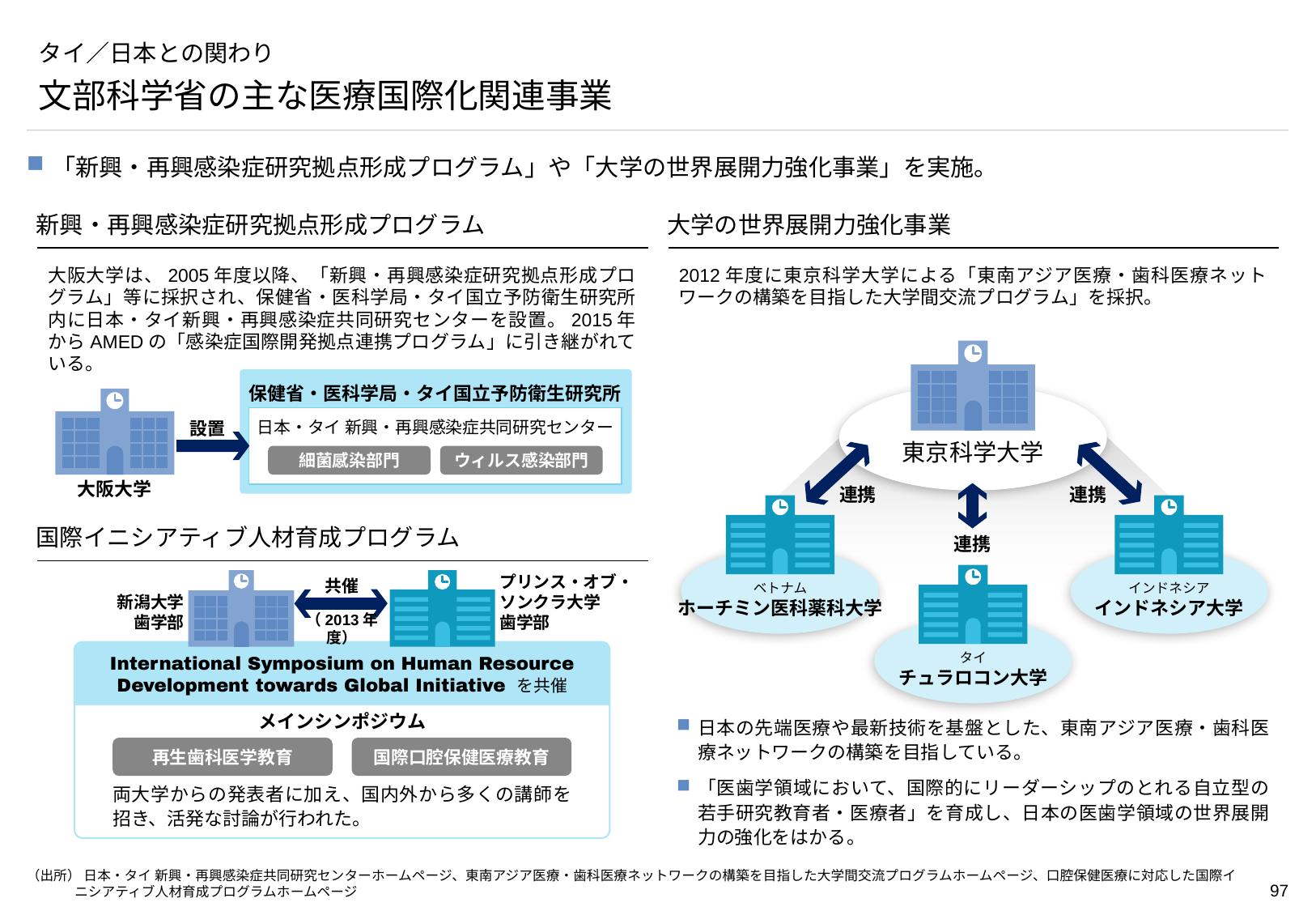

# タイ／日本との関わり
文部科学省の主な医療国際化関連事業
「新興・再興感染症研究拠点形成プログラム」や「大学の世界展開力強化事業」を実施。
新興・再興感染症研究拠点形成プログラム
大学の世界展開力強化事業
大阪大学は、2005年度以降、「新興・再興感染症研究拠点形成プログラム」等に採択され、保健省・医科学局・タイ国立予防衛生研究所内に日本・タイ新興・再興感染症共同研究センターを設置。2015年からAMEDの「感染症国際開発拠点連携プログラム」に引き継がれている。
2012年度に東京科学大学による「東南アジア医療・歯科医療ネットワークの構築を目指した大学間交流プログラム」を採択。

保健省・医科学局・タイ国立予防衛生研究所

日本・タイ 新興・再興感染症共同研究センター
設置

東京科学大学
細菌感染部門
ウィルス感染部門
大阪大学

連携
連携

国際イニシアティブ人材育成プログラム
連携

タイ
チュラロコン大学

共催

プリンス・オブ・
ソンクラ大学
歯学部
ベトナム
ホーチミン医科薬科大学
インドネシア
インドネシア大学
新潟大学
歯学部

（2013年度）
International Symposium on Human Resource Development towards Global Initiative を共催
メインシンポジウム

日本の先端医療や最新技術を基盤とした、東南アジア医療・歯科医療ネットワークの構築を目指している。
「医歯学領域において、国際的にリーダーシップのとれる自立型の若手研究教育者・医療者」を育成し、日本の医歯学領域の世界展開力の強化をはかる。
再生歯科医学教育
国際口腔保健医療教育
両大学からの発表者に加え、国内外から多くの講師を招き、活発な討論が行われた。
（出所） 日本・タイ 新興・再興感染症共同研究センターホームページ、東南アジア医療・歯科医療ネットワークの構築を目指した大学間交流プログラムホームページ、口腔保健医療に対応した国際イニシアティブ人材育成プログラムホームページ